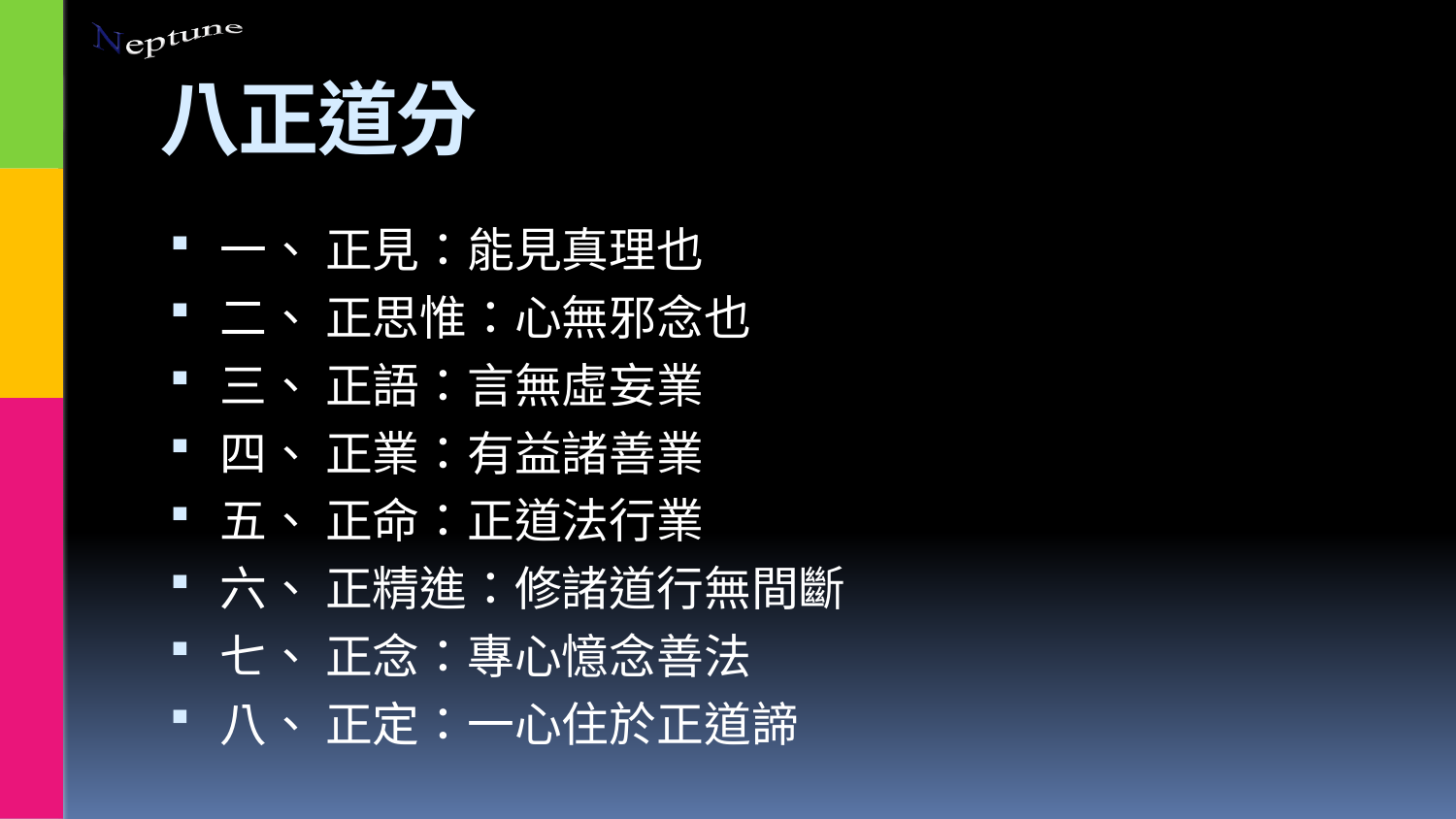

# 八正道分
一、 正見：能見真理也
二、 正思惟：心無邪念也
三、 正語：言無虛妄業
四、 正業：有益諸善業
五、 正命：正道法行業
六、 正精進：修諸道行無間斷
七、 正念：專心憶念善法
八、 正定：一心住於正道諦